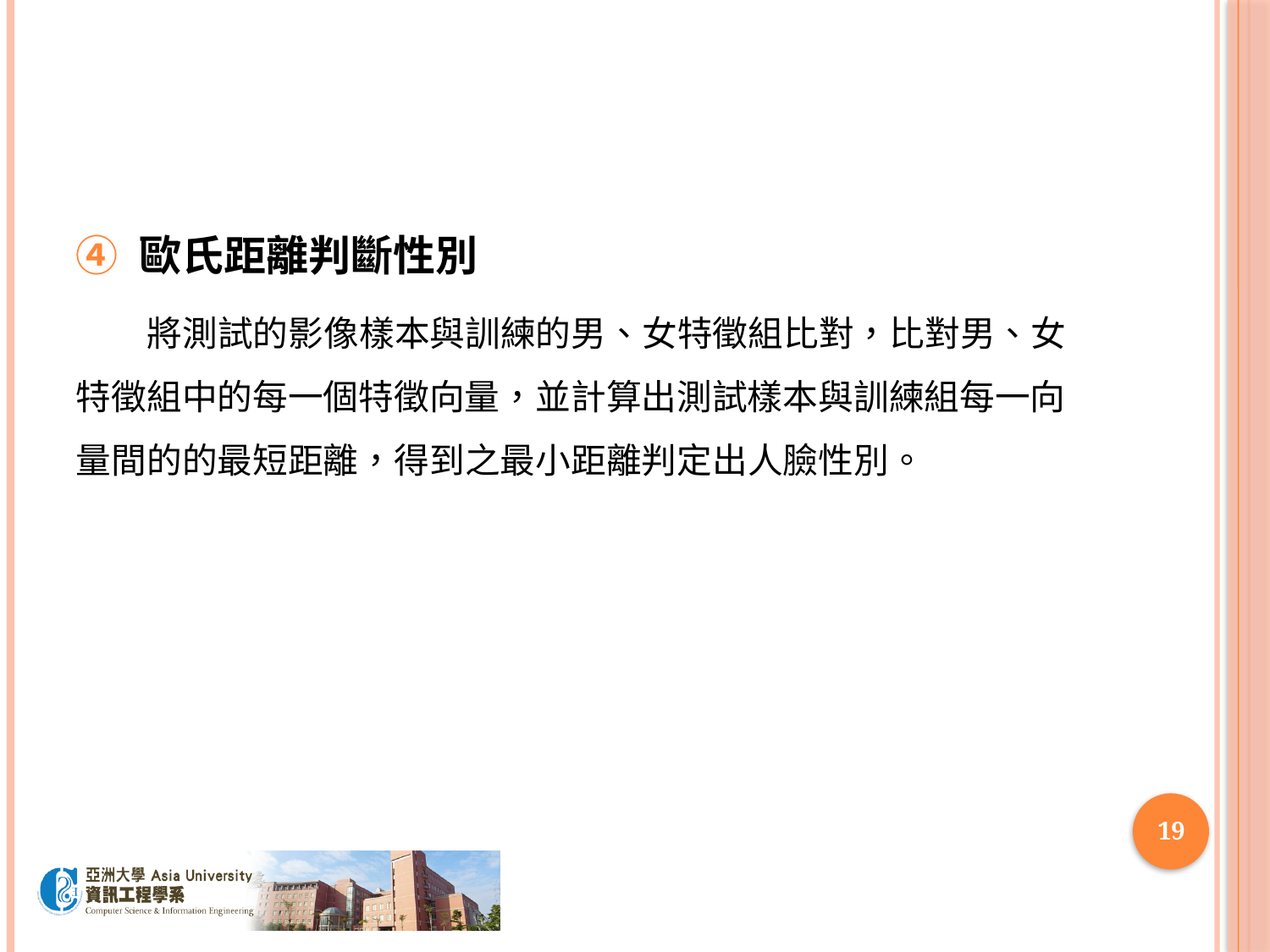

#
歐氏距離判斷性別
        將測試的影像樣本與訓練的男、女特徵組比對，比對男、女特徵組中的每一個特徵向量，並計算出測試樣本與訓練組每一向量間的的最短距離，得到之最小距離判定出人臉性別。

19